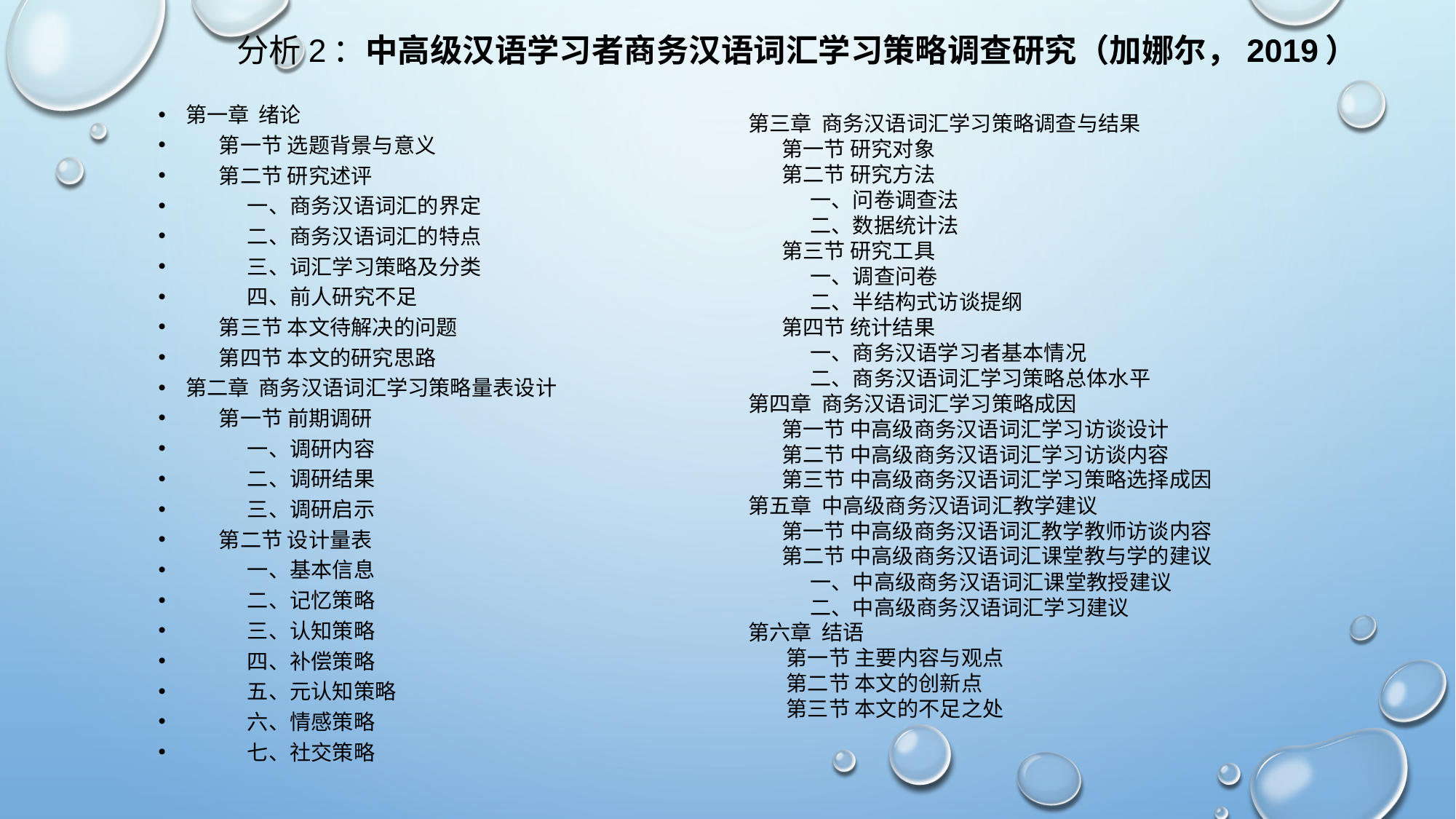

# 分析2：中高级汉语学习者商务汉语词汇学习策略调查研究（加娜尔，2019）
第一章  绪论
      第一节 选题背景与意义
      第二节 研究述评
            一、商务汉语词汇的界定
            二、商务汉语词汇的特点
            三、词汇学习策略及分类
            四、前人研究不足
      第三节 本文待解决的问题
      第四节 本文的研究思路
第二章  商务汉语词汇学习策略量表设计
      第一节 前期调研
            一、调研内容
            二、调研结果
            三、调研启示
      第二节 设计量表
            一、基本信息
            二、记忆策略
            三、认知策略
            四、补偿策略
            五、元认知策略
            六、情感策略
            七、社交策略
第三章  商务汉语词汇学习策略调查与结果
      第一节 研究对象
      第二节 研究方法
            一、问卷调查法
            二、数据统计法
      第三节 研究工具
            一、调查问卷
            二、半结构式访谈提纲
      第四节 统计结果
            一、商务汉语学习者基本情况
            二、商务汉语词汇学习策略总体水平
第四章  商务汉语词汇学习策略成因
      第一节 中高级商务汉语词汇学习访谈设计
      第二节 中高级商务汉语词汇学习访谈内容
      第三节 中高级商务汉语词汇学习策略选择成因
第五章  中高级商务汉语词汇教学建议
      第一节 中高级商务汉语词汇教学教师访谈内容
      第二节 中高级商务汉语词汇课堂教与学的建议
            一、中高级商务汉语词汇课堂教授建议
            二、中高级商务汉语词汇学习建议
第六章  结语
       第一节 主要内容与观点
       第二节 本文的创新点
       第三节 本文的不足之处